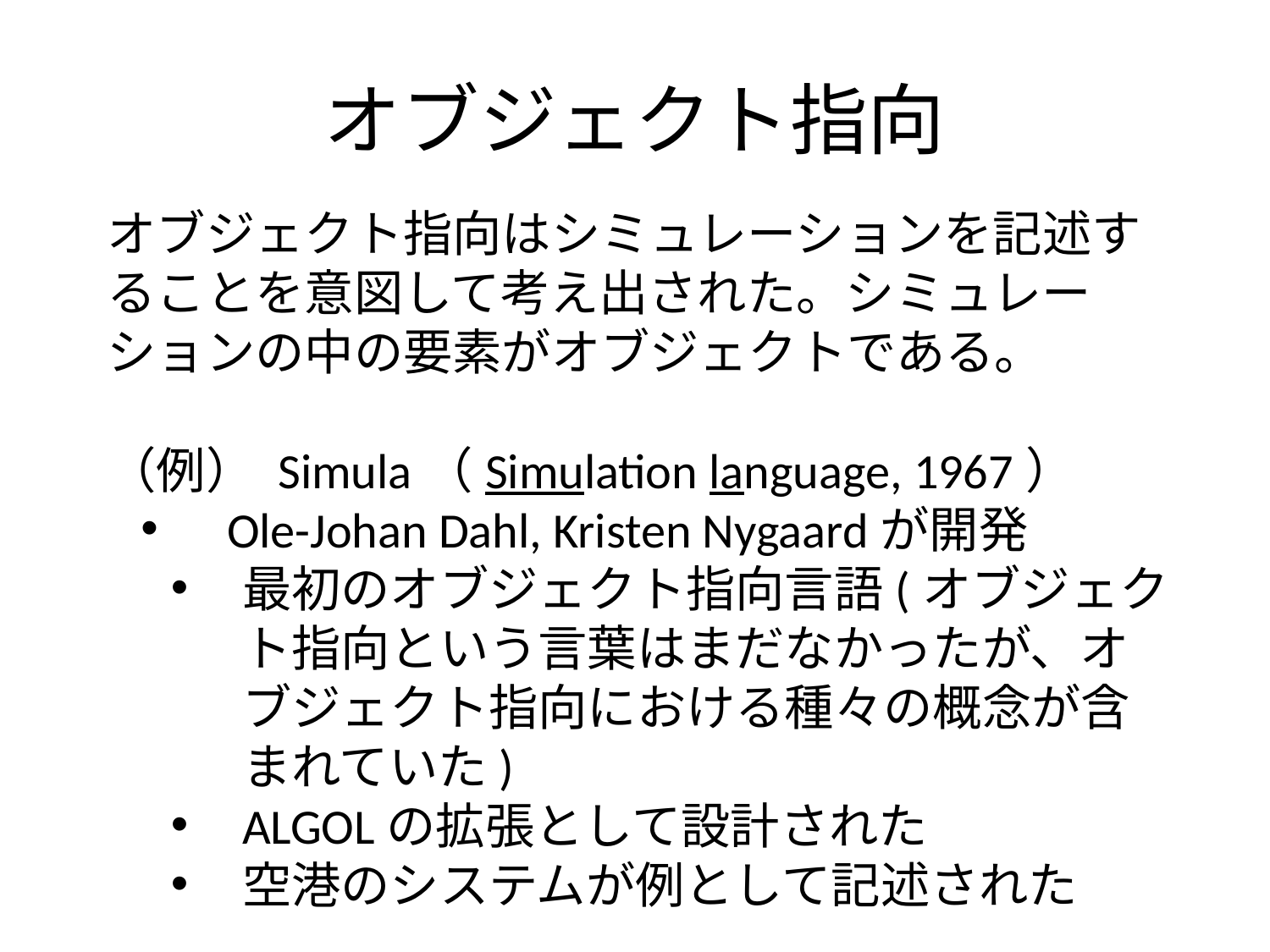

# オブジェクト指向
オブジェクト指向はシミュレーションを記述することを意図して考え出された。シミュレーションの中の要素がオブジェクトである。

（例） Simula（Simulation language, 1967）
     Ole-Johan Dahl, Kristen Nygaardが開発
最初のオブジェクト指向言語(オブジェクト指向という言葉はまだなかったが、オブジェクト指向における種々の概念が含まれていた)
ALGOLの拡張として設計された
空港のシステムが例として記述された